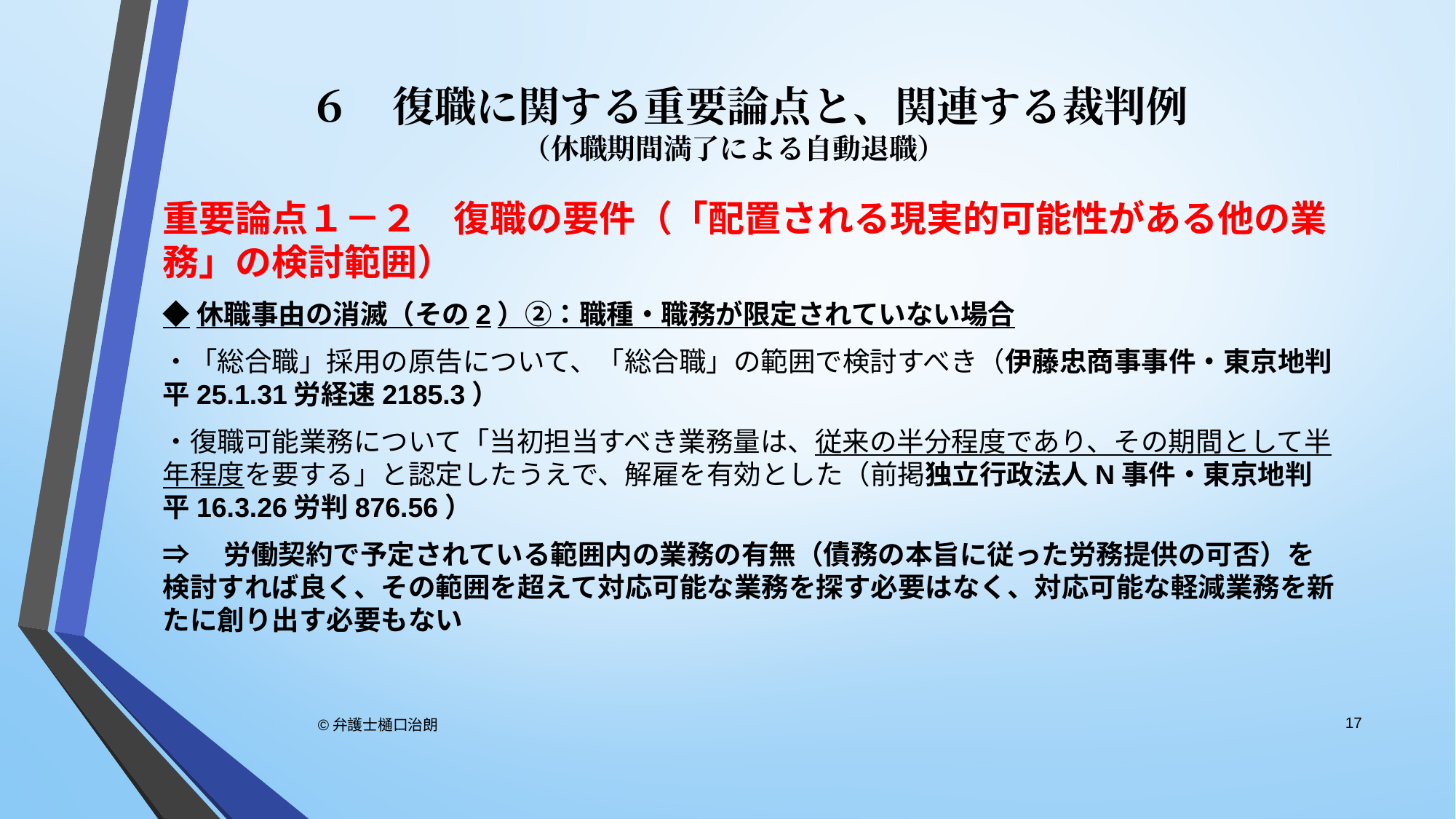

# ６　復職に関する重要論点と、関連する裁判例 （休職期間満了による自動退職）
重要論点１－２　復職の要件（「配置される現実的可能性がある他の業務」の検討範囲）
◆休職事由の消滅（その2）➁：職種・職務が限定されていない場合
・「総合職」採用の原告について、「総合職」の範囲で検討すべき（伊藤忠商事事件・東京地判平25.1.31労経速2185.3）
・復職可能業務について「当初担当すべき業務量は、従来の半分程度であり、その期間として半年程度を要する」と認定したうえで、解雇を有効とした（前掲独立行政法人N事件・東京地判平16.3.26労判876.56）
⇒　労働契約で予定されている範囲内の業務の有無（債務の本旨に従った労務提供の可否）を検討すれば良く、その範囲を超えて対応可能な業務を探す必要はなく、対応可能な軽減業務を新たに創り出す必要もない

17
©弁護士樋口治朗